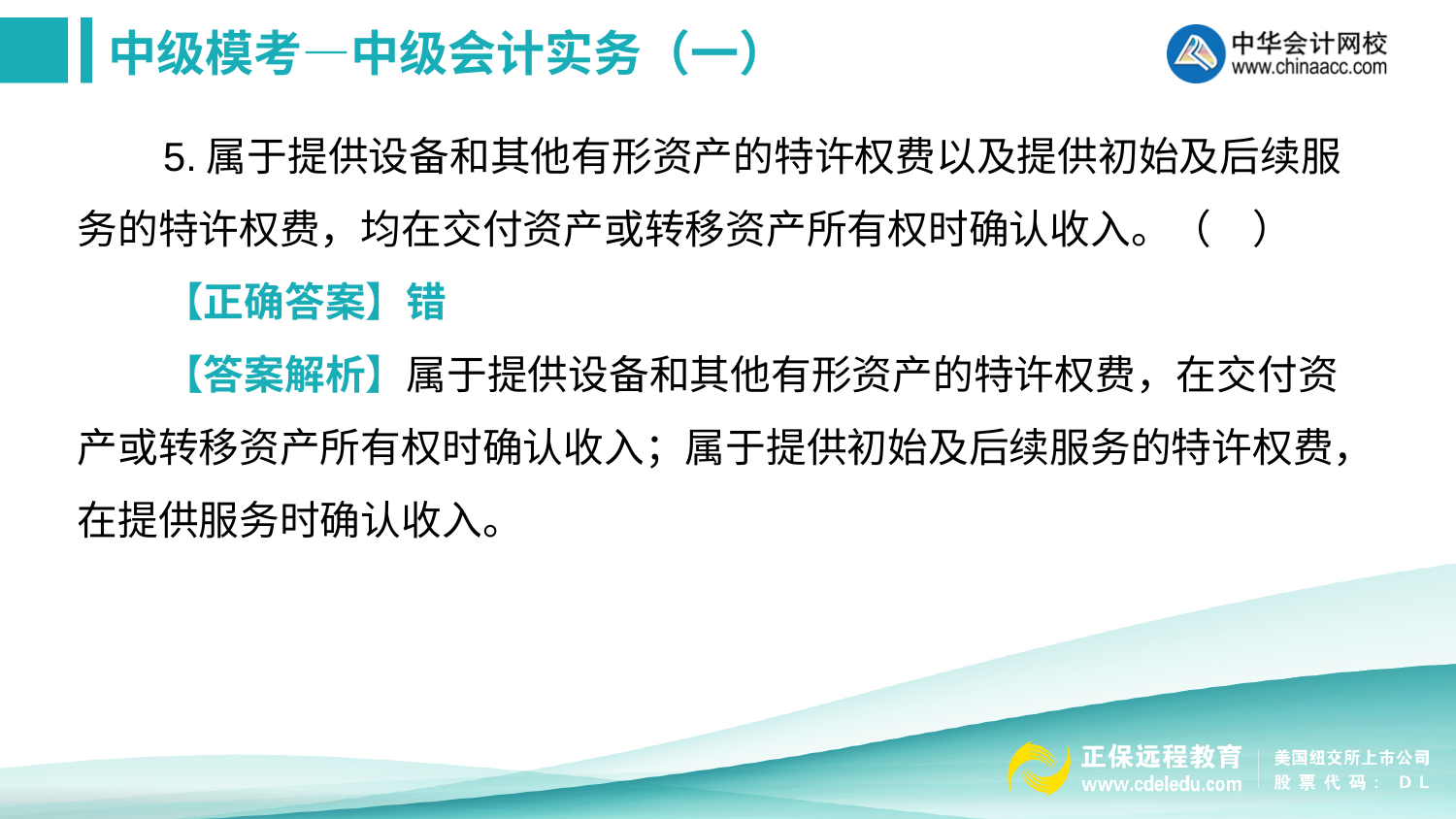

5.属于提供设备和其他有形资产的特许权费以及提供初始及后续服务的特许权费，均在交付资产或转移资产所有权时确认收入。（　）
【正确答案】错
【答案解析】属于提供设备和其他有形资产的特许权费，在交付资产或转移资产所有权时确认收入；属于提供初始及后续服务的特许权费，在提供服务时确认收入。